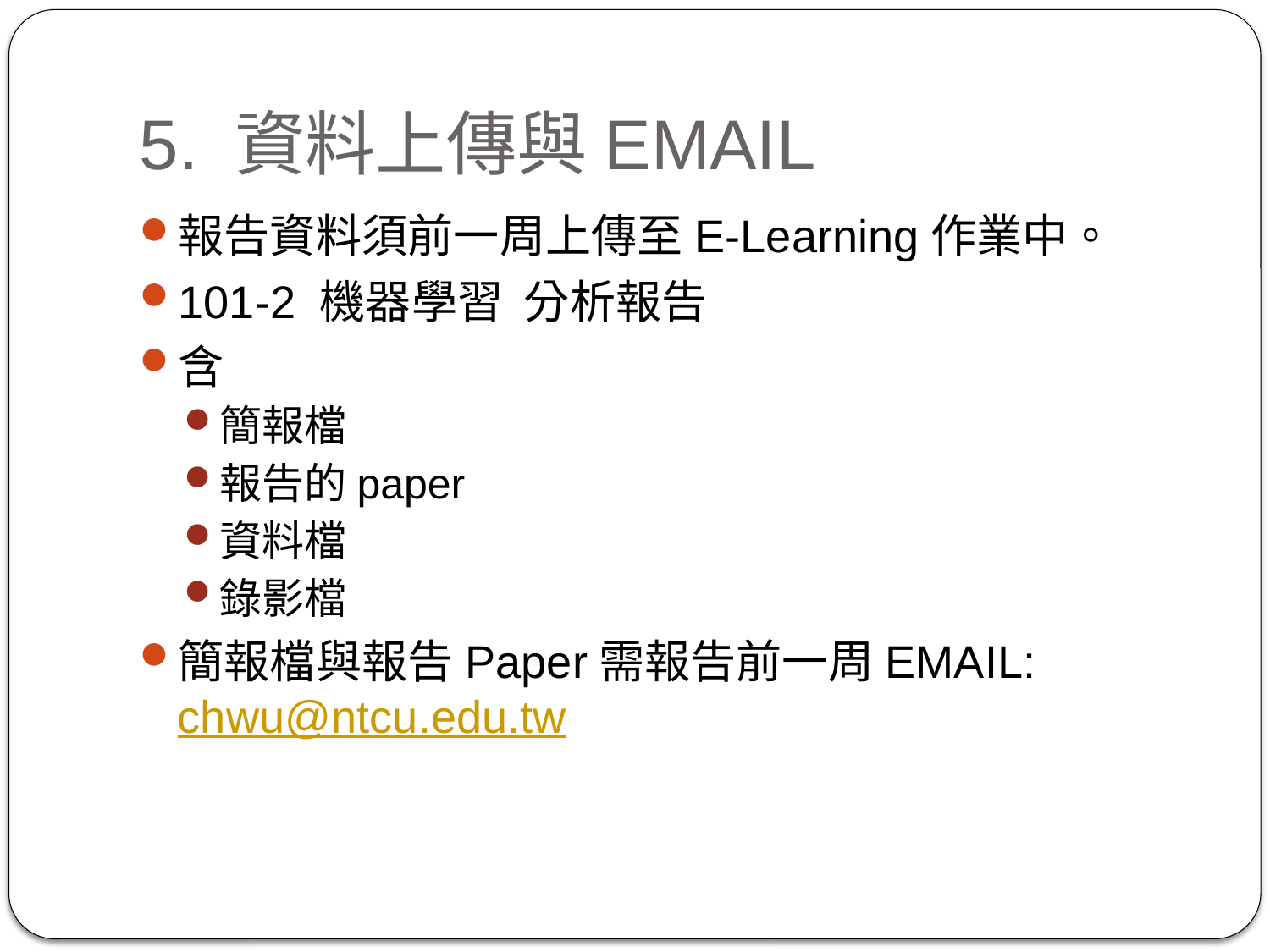

# 5. 資料上傳與EMAIL
報告資料須前一周上傳至E-Learning作業中。
101-2 機器學習  分析報告
含
簡報檔
報告的paper
資料檔
錄影檔
簡報檔與報告Paper需報告前一周EMAIL: chwu@ntcu.edu.tw